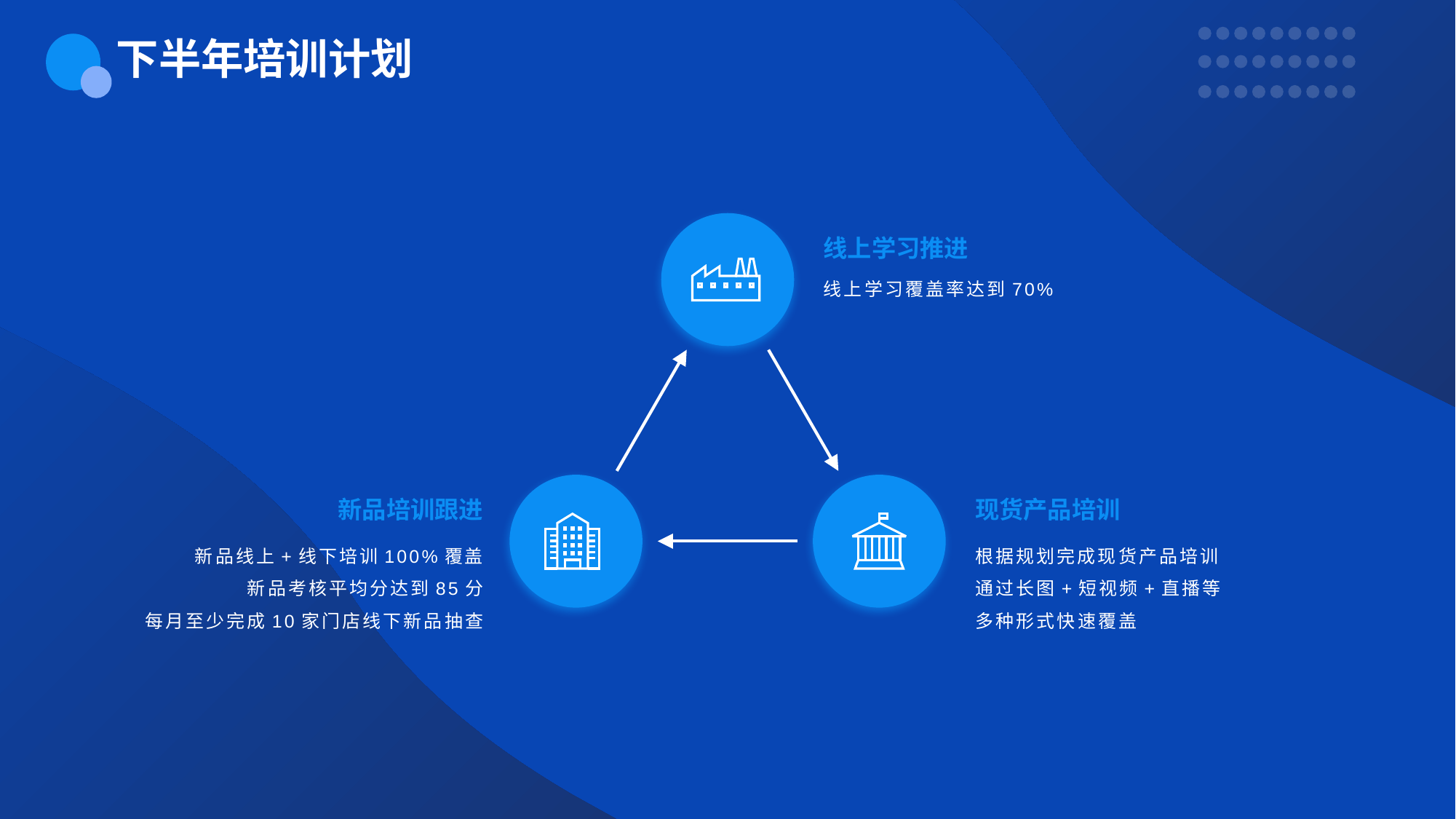

下半年培训计划

线上学习推进

线上学习覆盖率达到70%

新品培训跟进
现货产品培训

新品线上+线下培训100%覆盖
新品考核平均分达到85分
每月至少完成10家门店线下新品抽查
根据规划完成现货产品培训
通过长图+短视频+直播等多种形式快速覆盖